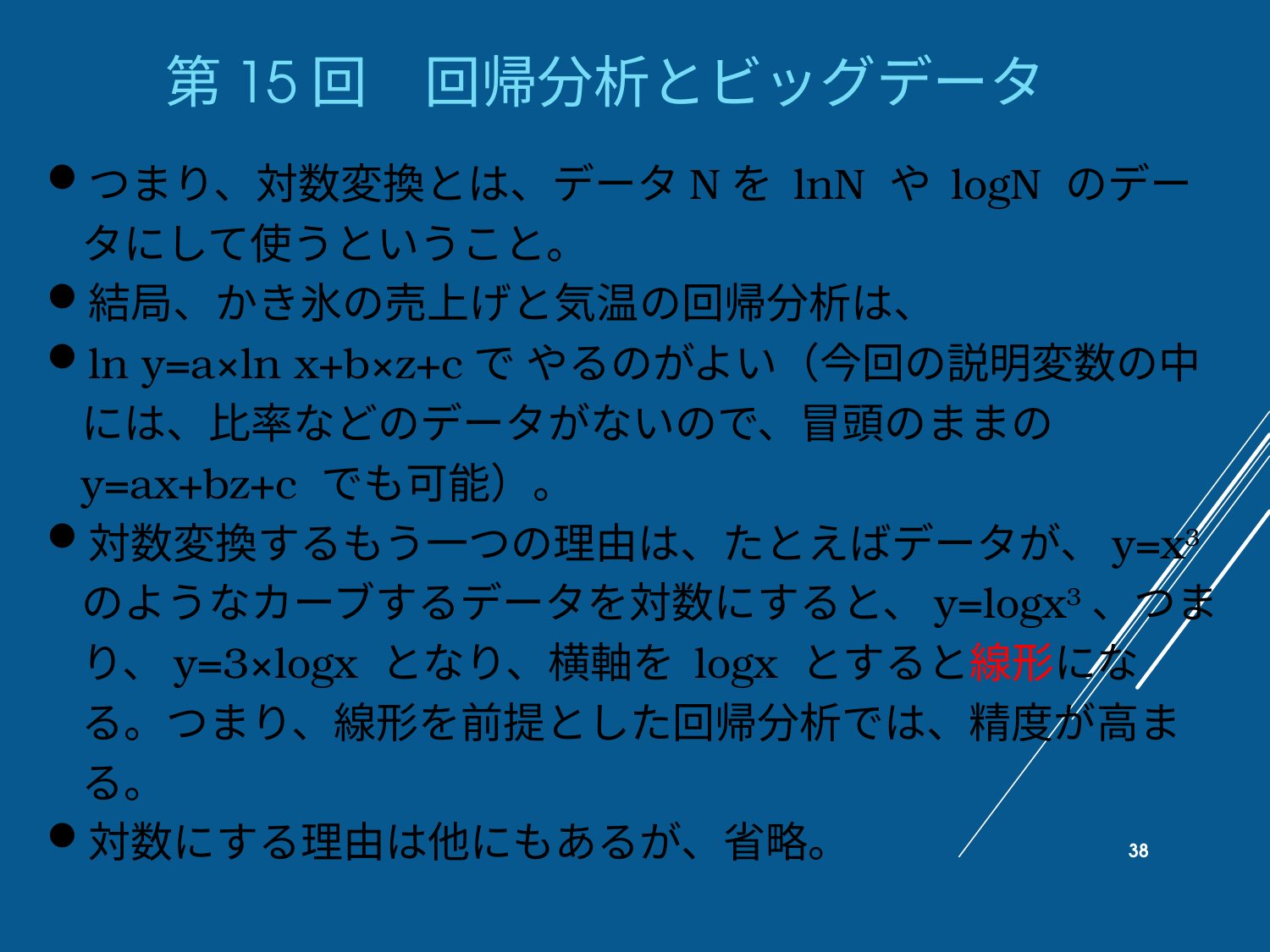

第15回　回帰分析とビッグデータ
つまり、対数変換とは、データNを lnN や logN のデータにして使うということ。
結局、かき氷の売上げと気温の回帰分析は、
ln y=a×ln x+b×z+cで やるのがよい（今回の説明変数の中には、比率などのデータがないので、冒頭のままのy=ax+bz+c でも可能）。
対数変換するもう一つの理由は、たとえばデータが、y=x3のようなカーブするデータを対数にすると、y=logx3、つまり、y=3×logx となり、横軸を logx とすると線形になる。つまり、線形を前提とした回帰分析では、精度が高まる。
対数にする理由は他にもあるが、省略。
38